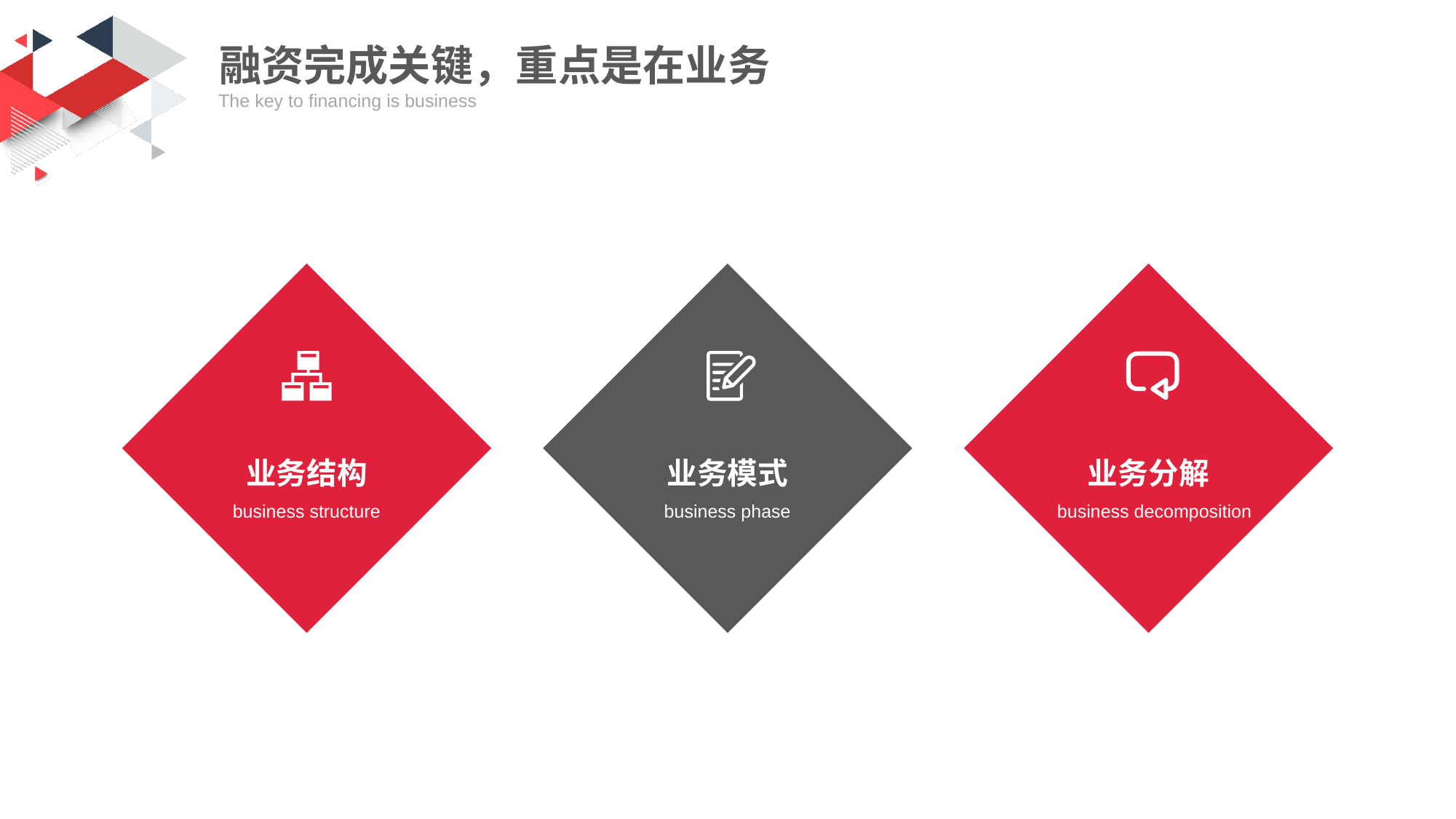

融资完成关键，重点是在业务
The key to financing is business

业务结构
业务模式
业务分解
business structure
business phase
business decomposition